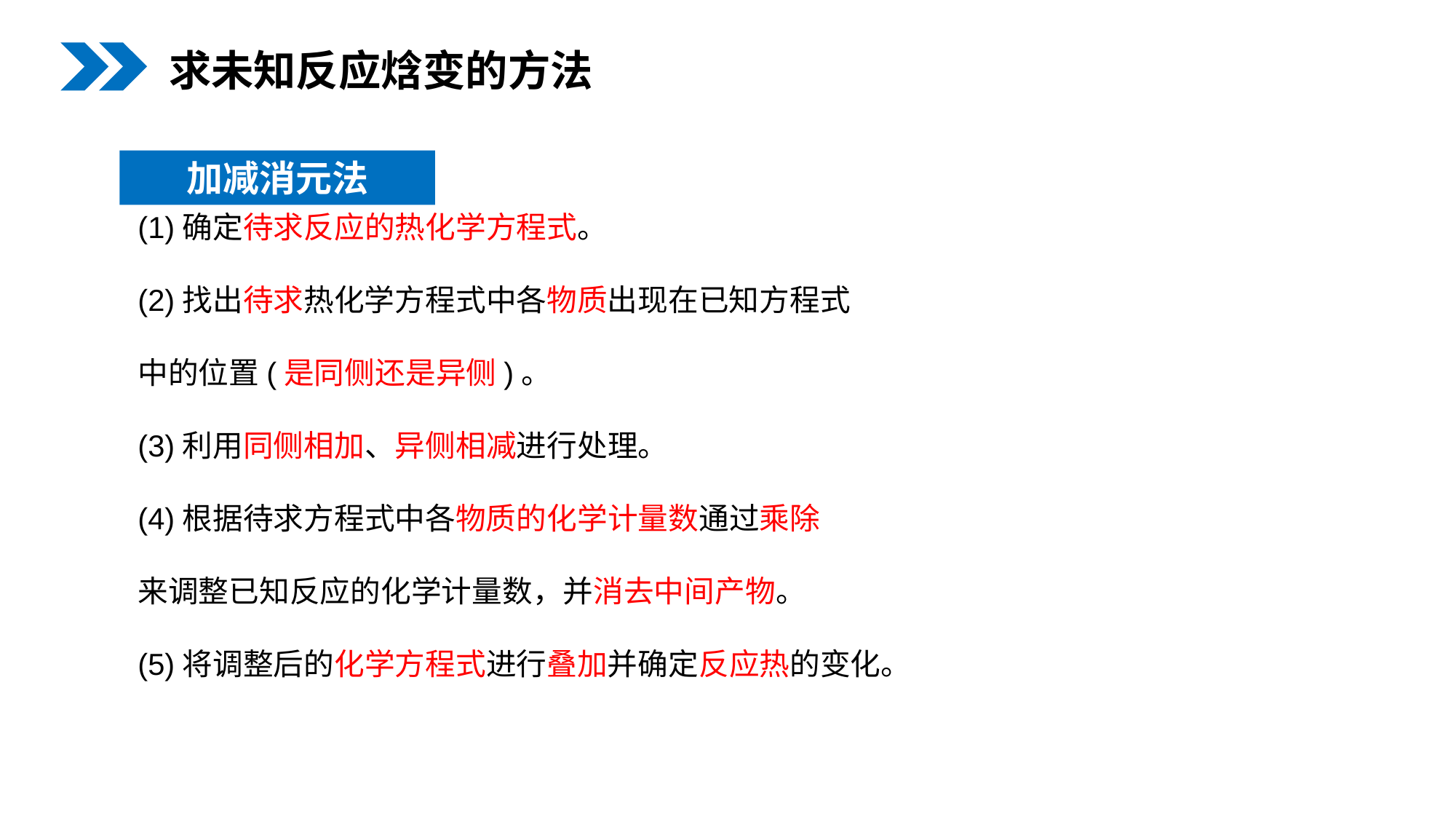

求未知反应焓变的方法
加减消元法
(1)确定待求反应的热化学方程式。
(2)找出待求热化学方程式中各物质出现在已知方程式
中的位置(是同侧还是异侧)。
(3)利用同侧相加、异侧相减进行处理。
(4)根据待求方程式中各物质的化学计量数通过乘除
来调整已知反应的化学计量数，并消去中间产物。
(5)将调整后的化学方程式进行叠加并确定反应热的变化。